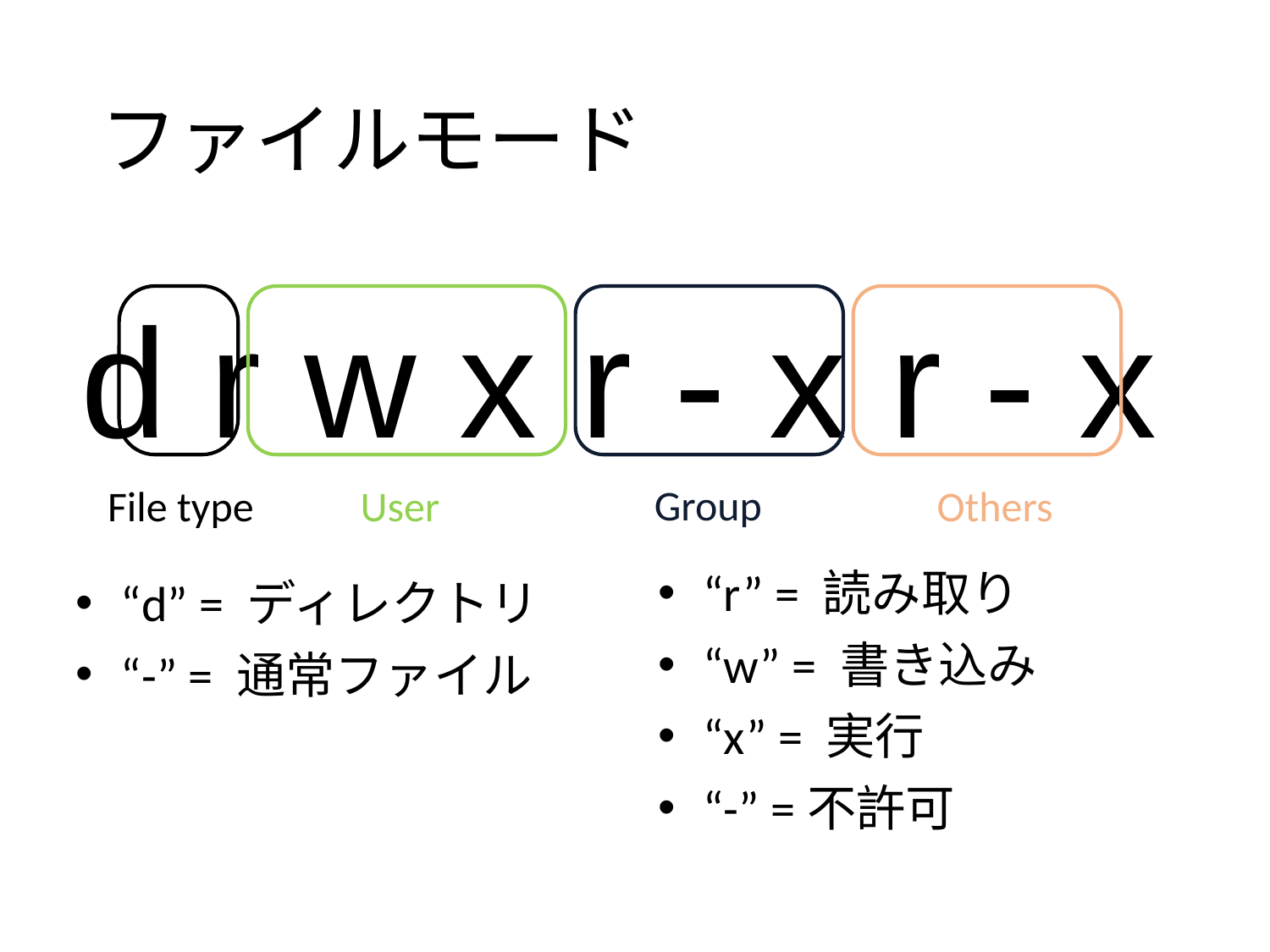

# ファイルモード
    d r w x r - x r - x

Group
File type
User
Others
“r” = 読み取り
“w” = 書き込み
“x” = 実行
“-” =不許可
“d” = ディレクトリ
“-” = 通常ファイル